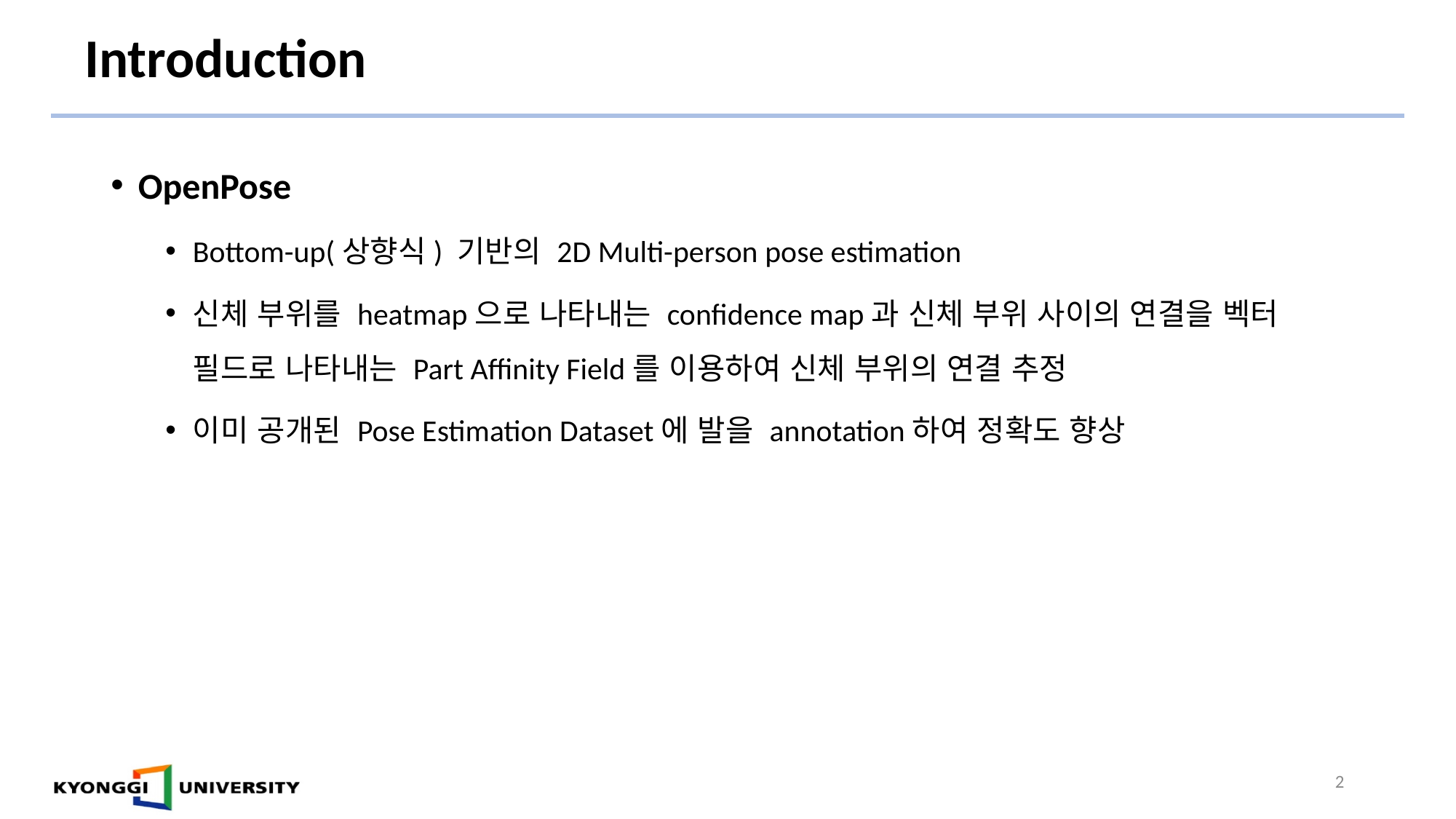

# Introduction
OpenPose
Bottom-up(상향식) 기반의 2D Multi-person pose estimation
신체 부위를 heatmap으로 나타내는 confidence map과 신체 부위 사이의 연결을 벡터 필드로 나타내는 Part Affinity Field를 이용하여 신체 부위의 연결 추정
이미 공개된 Pose Estimation Dataset에 발을 annotation하여 정확도 향상

2